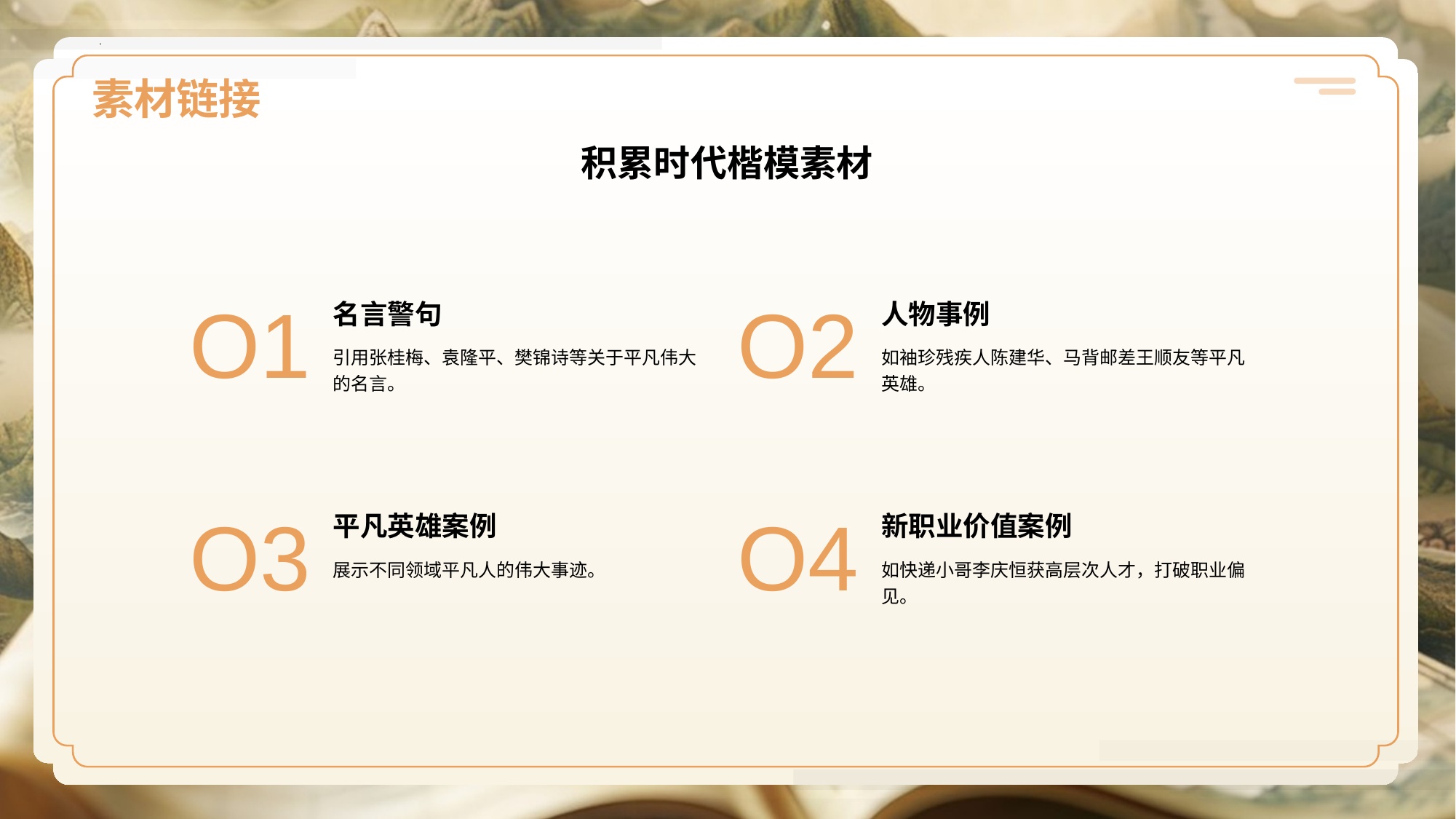

积累时代楷模素材
名言警句
O1
引用张桂梅、袁隆平、樊锦诗等关于平凡伟大的名言。
人物事例
O2
如袖珍残疾人陈建华、马背邮差王顺友等平凡英雄。

平凡英雄案例
O3
展示不同领域平凡人的伟大事迹。
新职业价值案例
O4
如快递小哥李庆恒获高层次人才，打破职业偏见。

# 素材链接